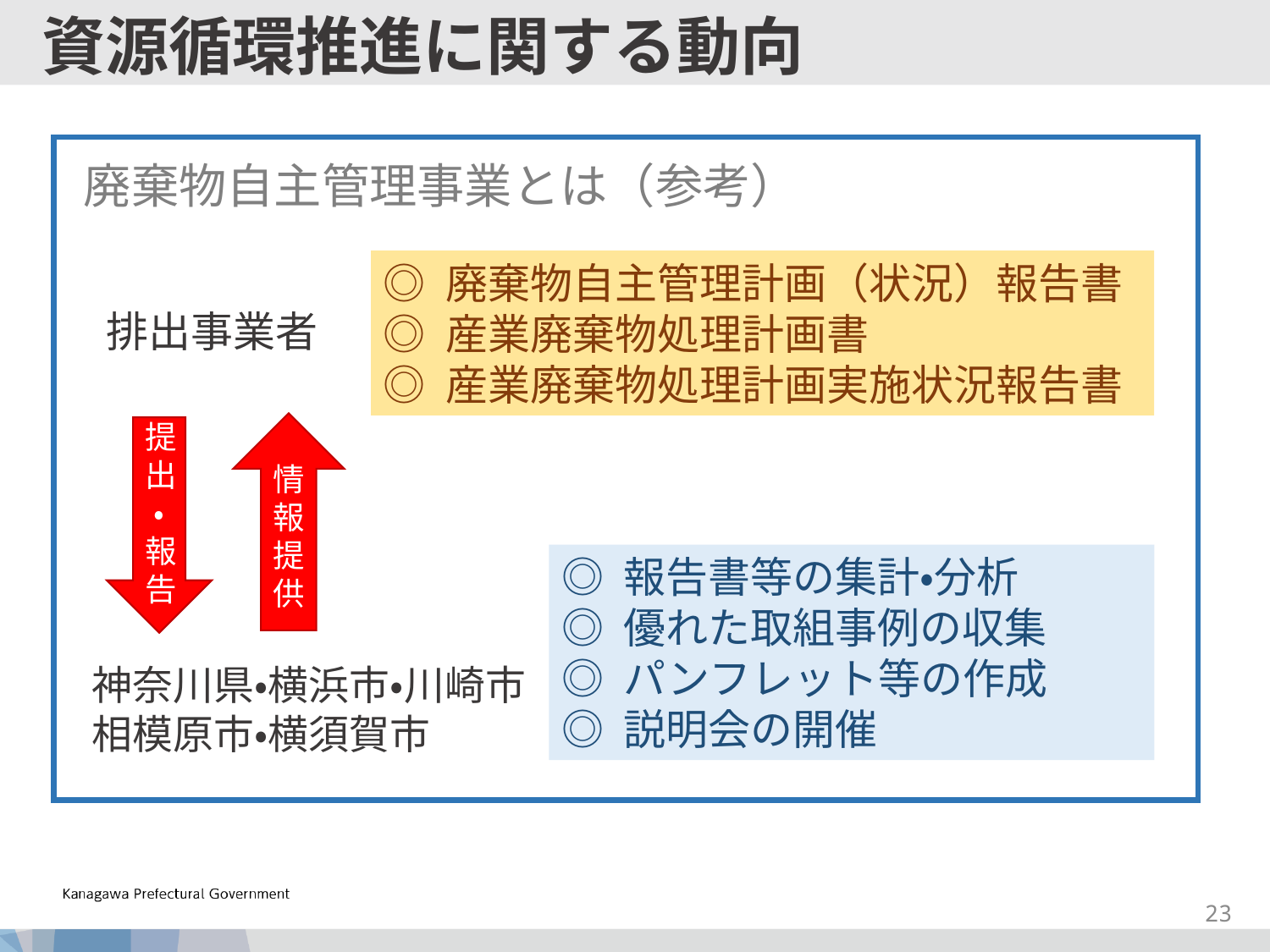

資源循環推進に関する動向

# 廃棄物自主管理事業とは（参考）
◎ 廃棄物自主管理計画（状況）報告書
◎ 産業廃棄物処理計画書
◎ 産業廃棄物処理計画実施状況報告書
排出事業者
情報提供
提出・報告
◎ 報告書等の集計・分析
◎ 優れた取組事例の収集
◎ パンフレット等の作成
◎ 説明会の開催
神奈川県・横浜市・川崎市
相模原市・横須賀市
23